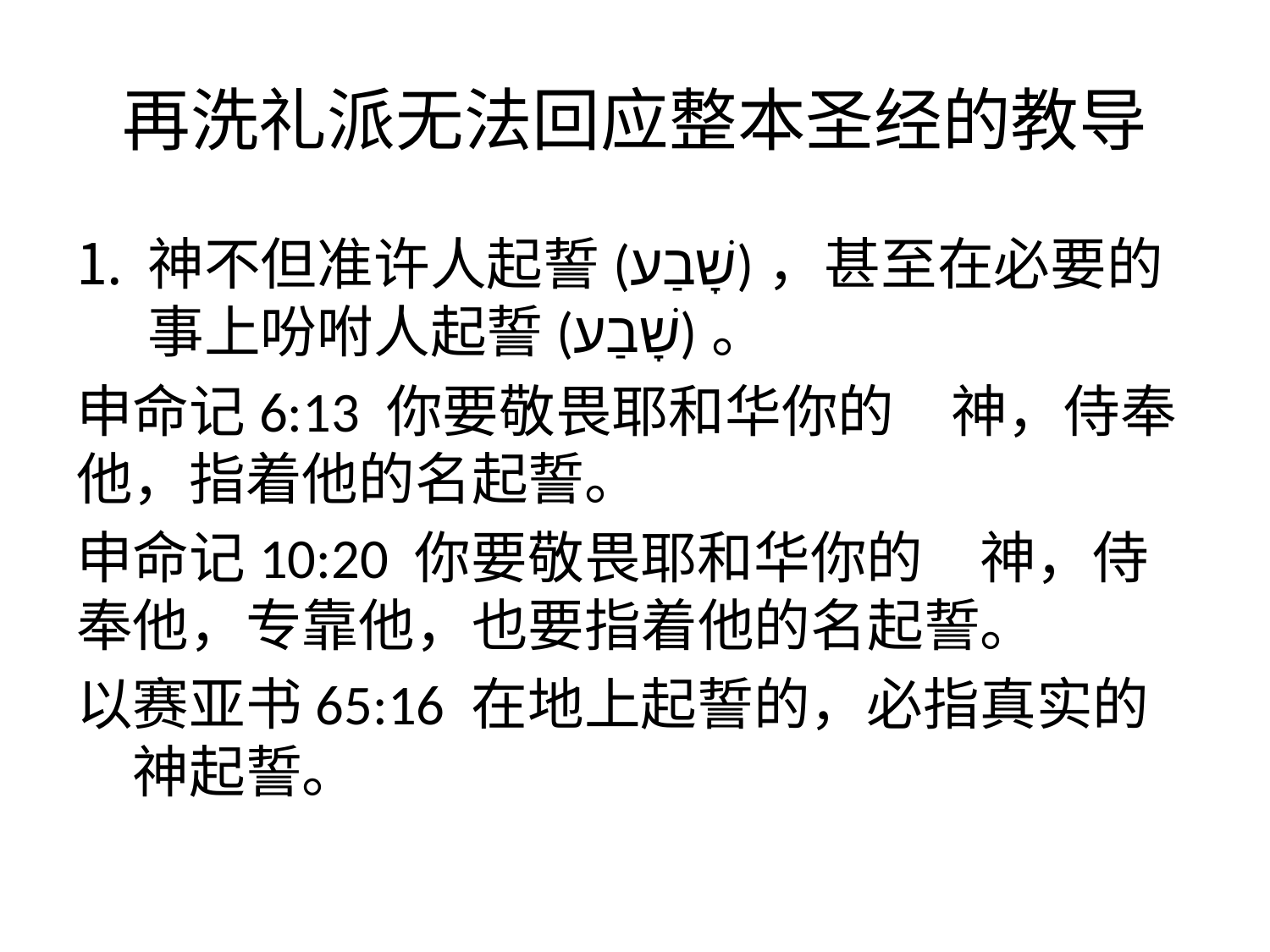

# 再洗礼派无法回应整本圣经的教导
神不但准许人起誓(שָׁבַע)，甚至在必要的事上吩咐人起誓(שָׁבַע)。
申命记6:13 你要敬畏耶和华你的　神，侍奉他，指着他的名起誓。
申命记10:20 你要敬畏耶和华你的　神，侍奉他，专靠他，也要指着他的名起誓。
以赛亚书65:16 在地上起誓的，必指真实的　神起誓。